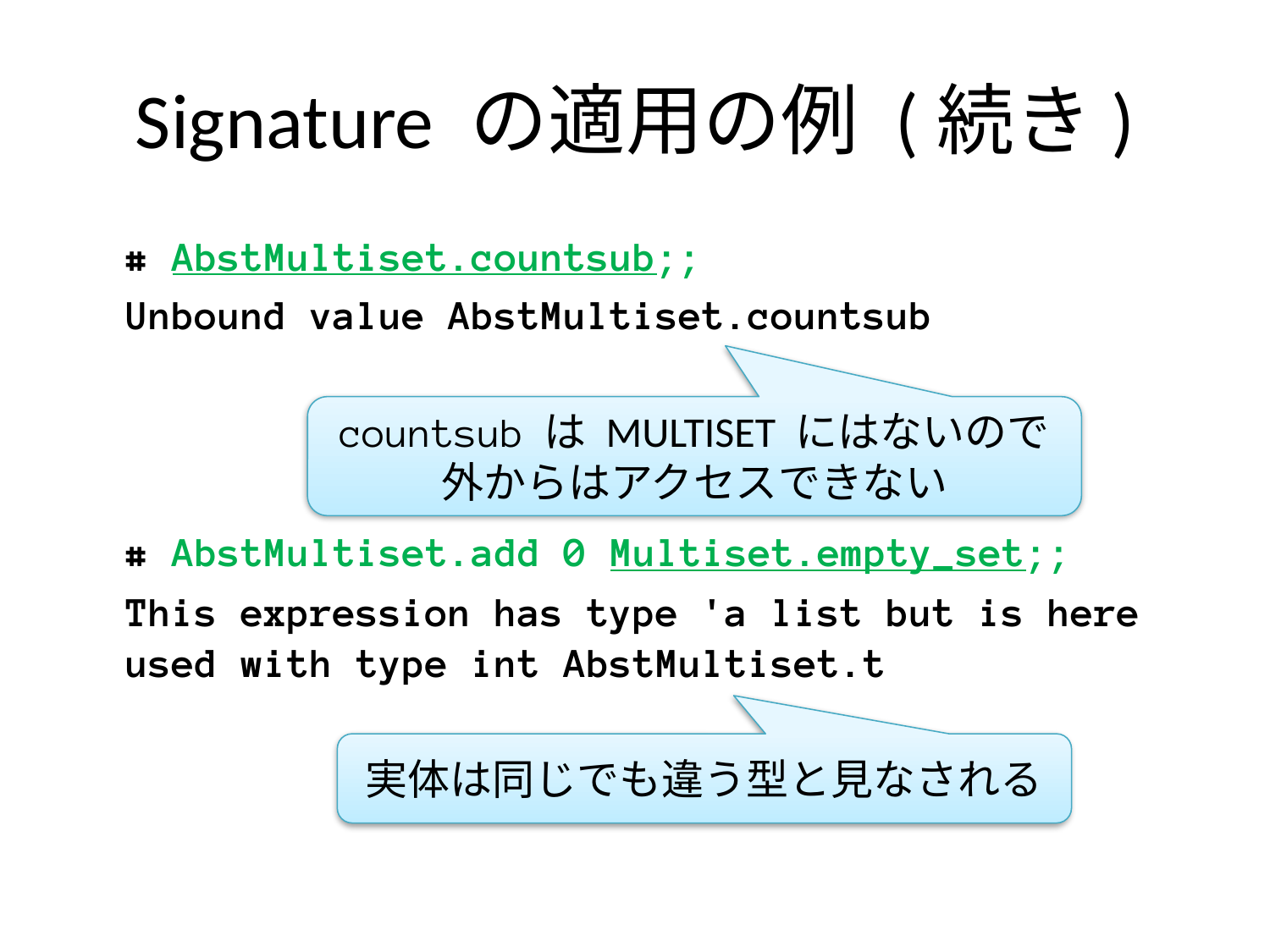

# Signature の適用の例 (続き)
# AbstMultiset.countsub;;
Unbound value AbstMultiset.countsub

# AbstMultiset.add 0 Multiset.empty_set;;
This expression has type 'a list but is here used with type int AbstMultiset.t
countsub は MULTISET にはないので
外からはアクセスできない
実体は同じでも違う型と見なされる